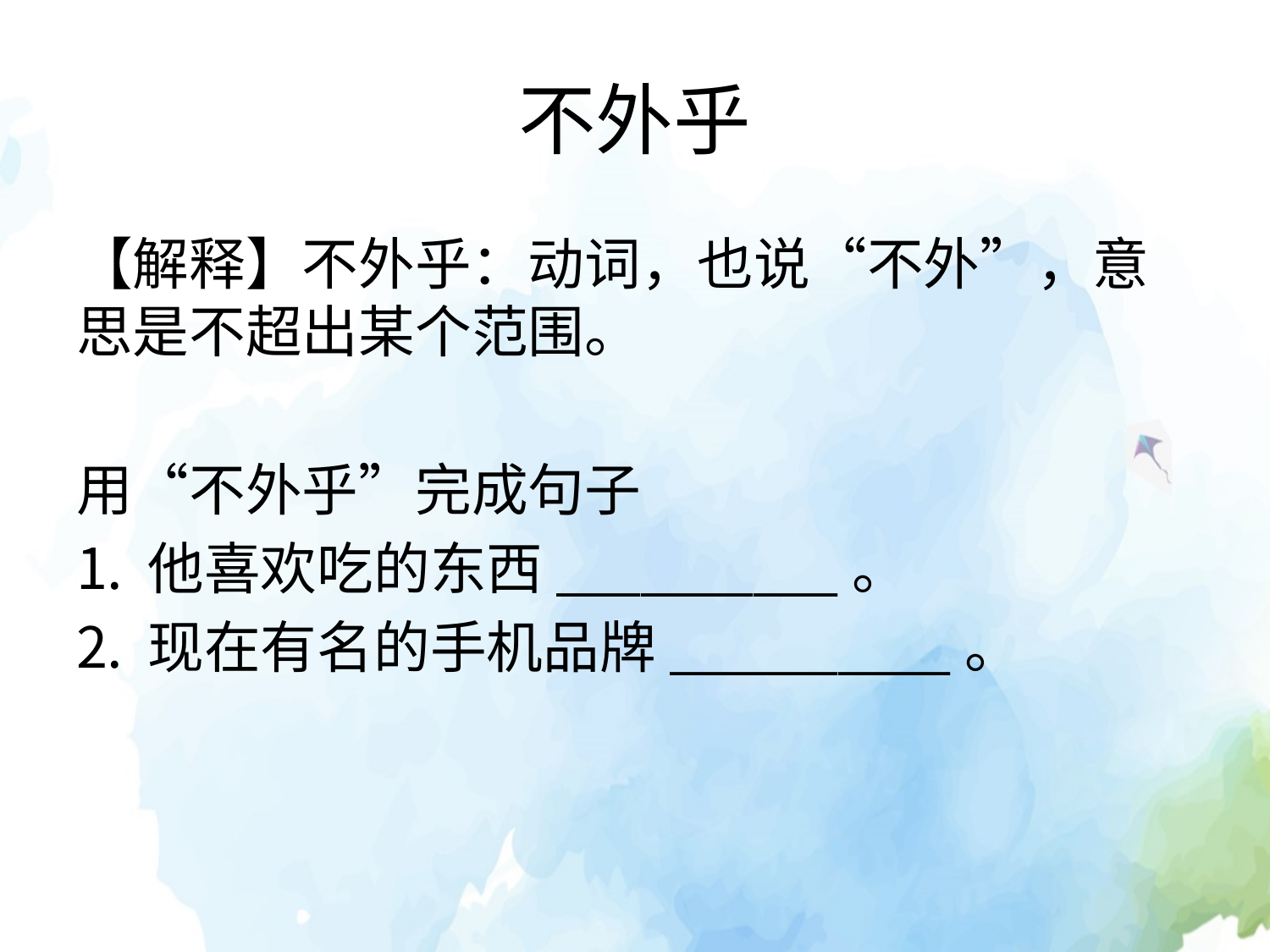

# 不外乎
【解释】不外乎：动词，也说“不外”，意思是不超出某个范围。

用“不外乎”完成句子
他喜欢吃的东西__________。
现在有名的手机品牌__________。